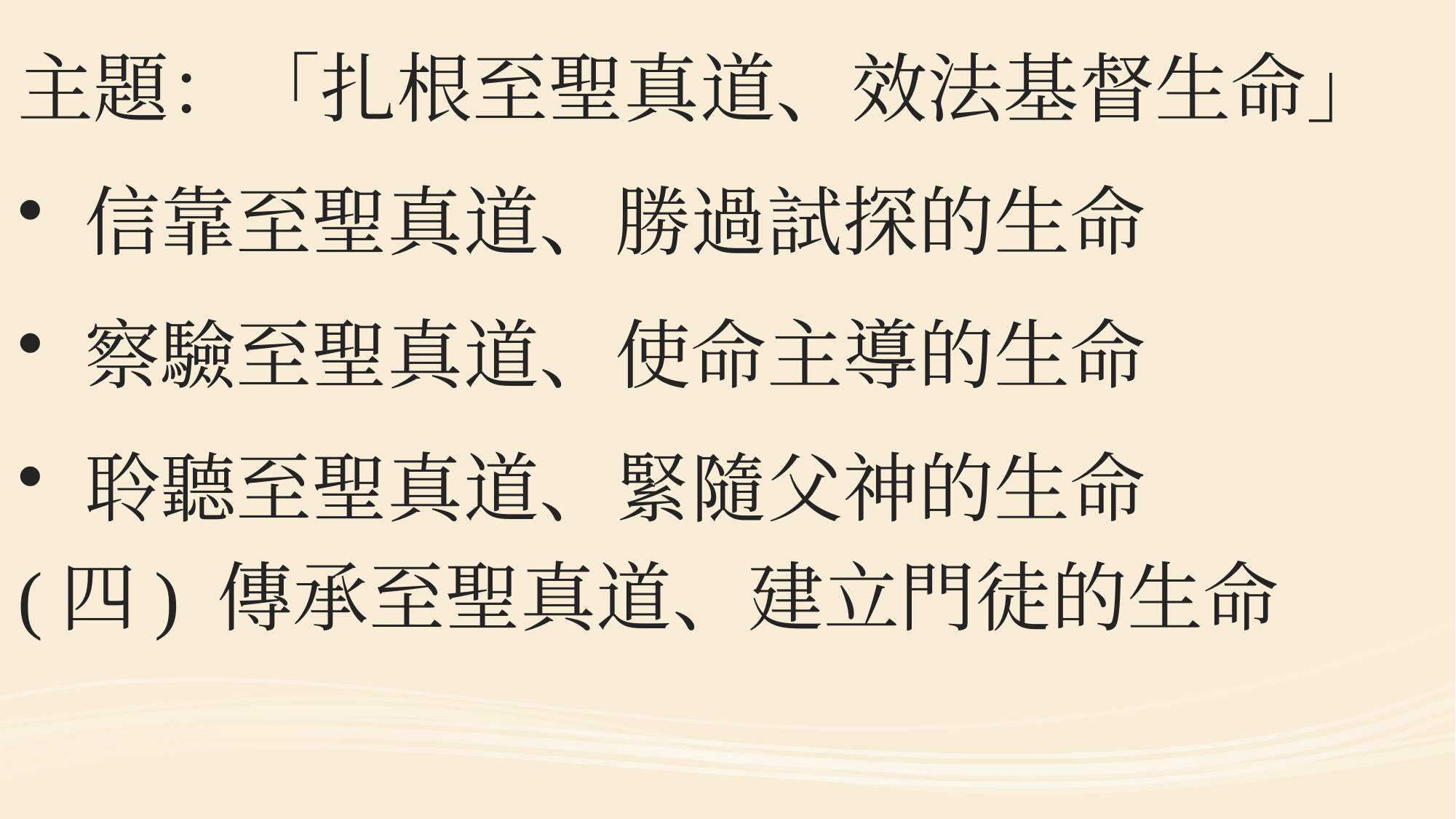

#
主題：「扎根至聖真道、效法基督生命」
 信靠至聖真道、勝過試探的生命
 察驗至聖真道、使命主導的生命
 聆聽至聖真道、緊隨父神的生命
(四) 傳承至聖真道、建立門徒的生命
1